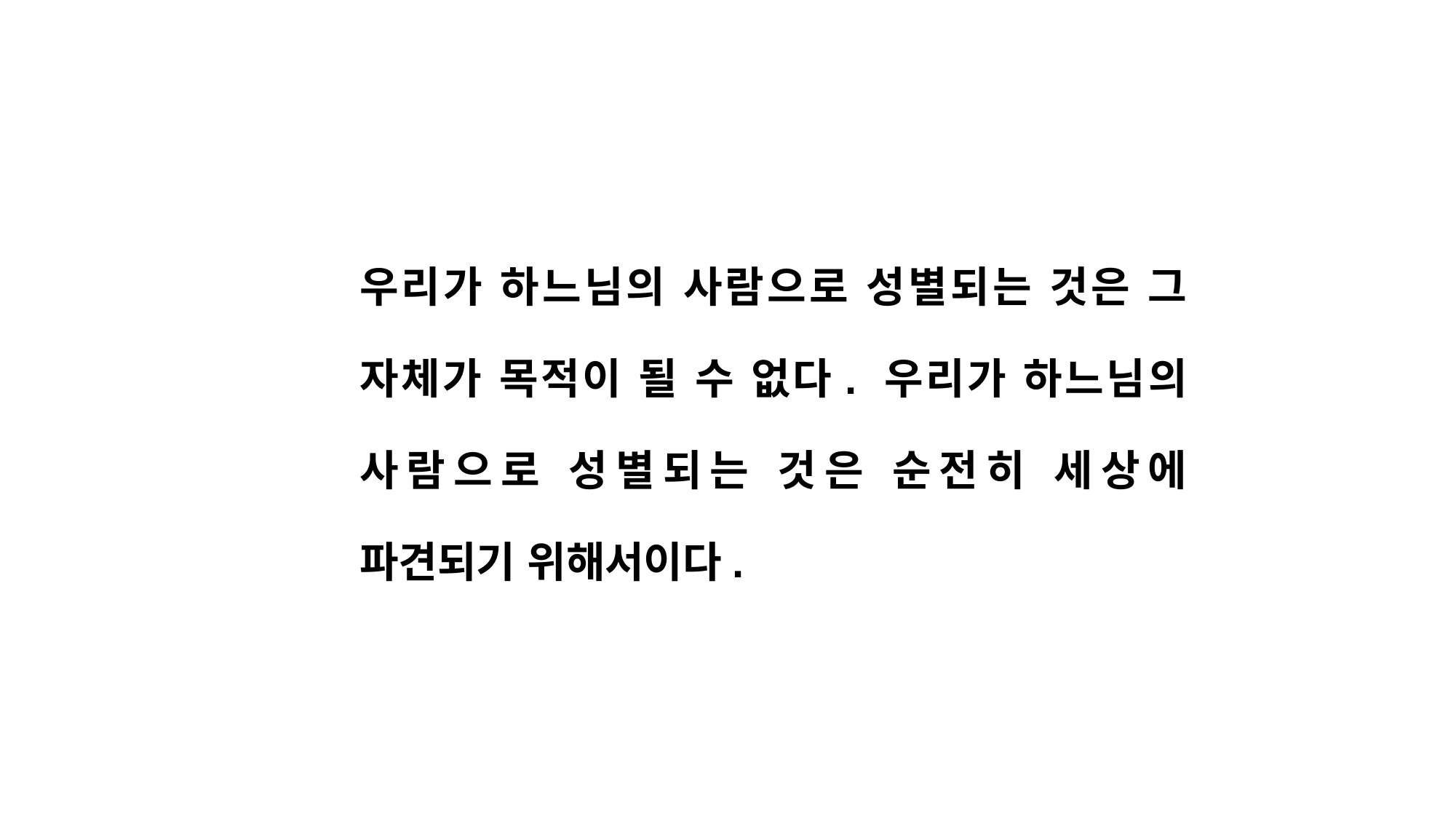

우리가 하느님의 사람으로 성별되는 것은 그 자체가 목적이 될 수 없다. 우리가 하느님의 사람으로 성별되는 것은 순전히 세상에 파견되기 위해서이다.